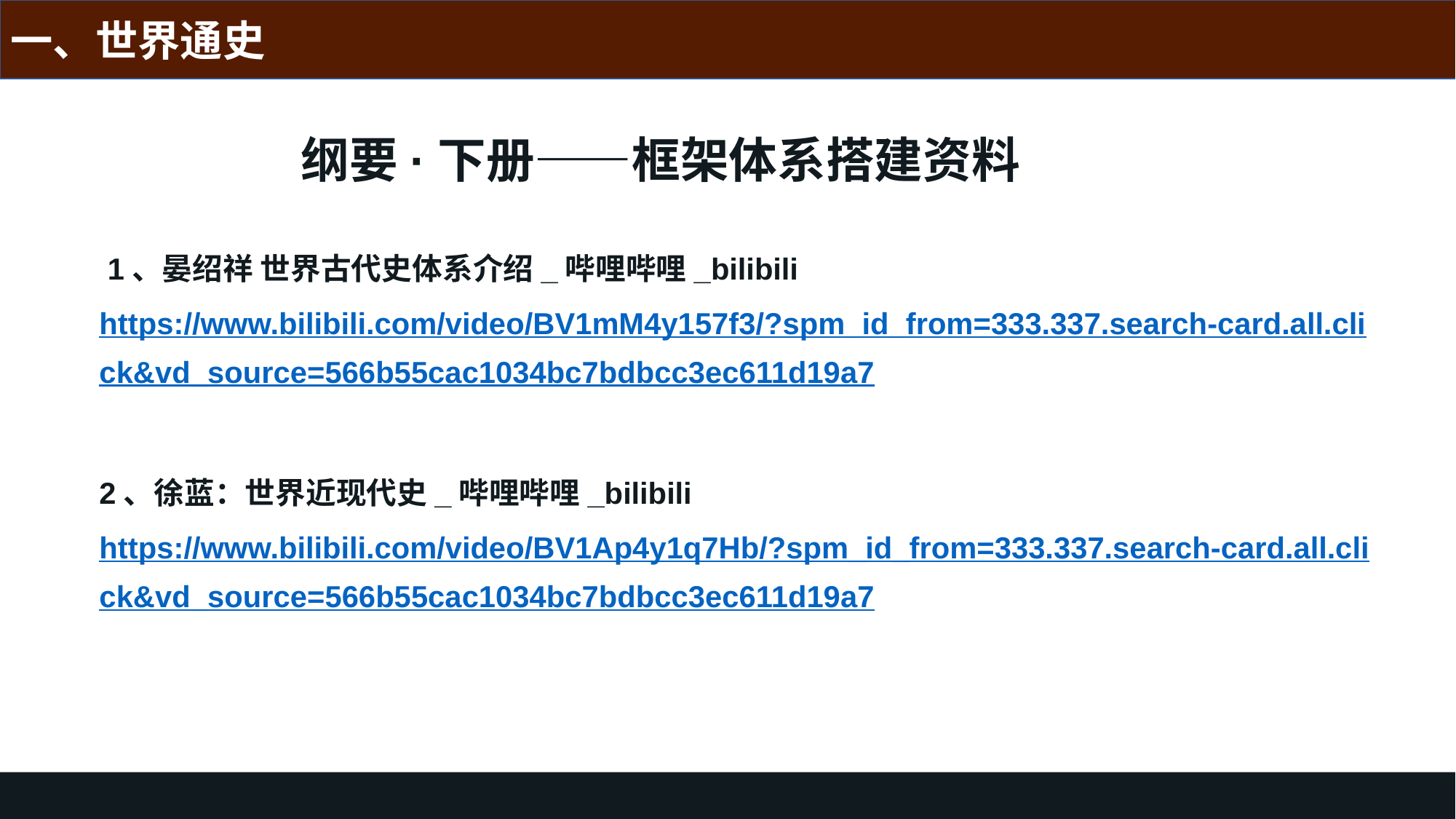

一、世界通史
纲要·下册——框架体系搭建资料
 1、晏绍祥 世界古代史体系介绍_哔哩哔哩_bilibili  https://www.bilibili.com/video/BV1mM4y157f3/?spm_id_from=333.337.search-card.all.click&vd_source=566b55cac1034bc7bdbcc3ec611d19a7

2、徐蓝：世界近现代史_哔哩哔哩_bilibili  https://www.bilibili.com/video/BV1Ap4y1q7Hb/?spm_id_from=333.337.search-card.all.click&vd_source=566b55cac1034bc7bdbcc3ec611d19a7